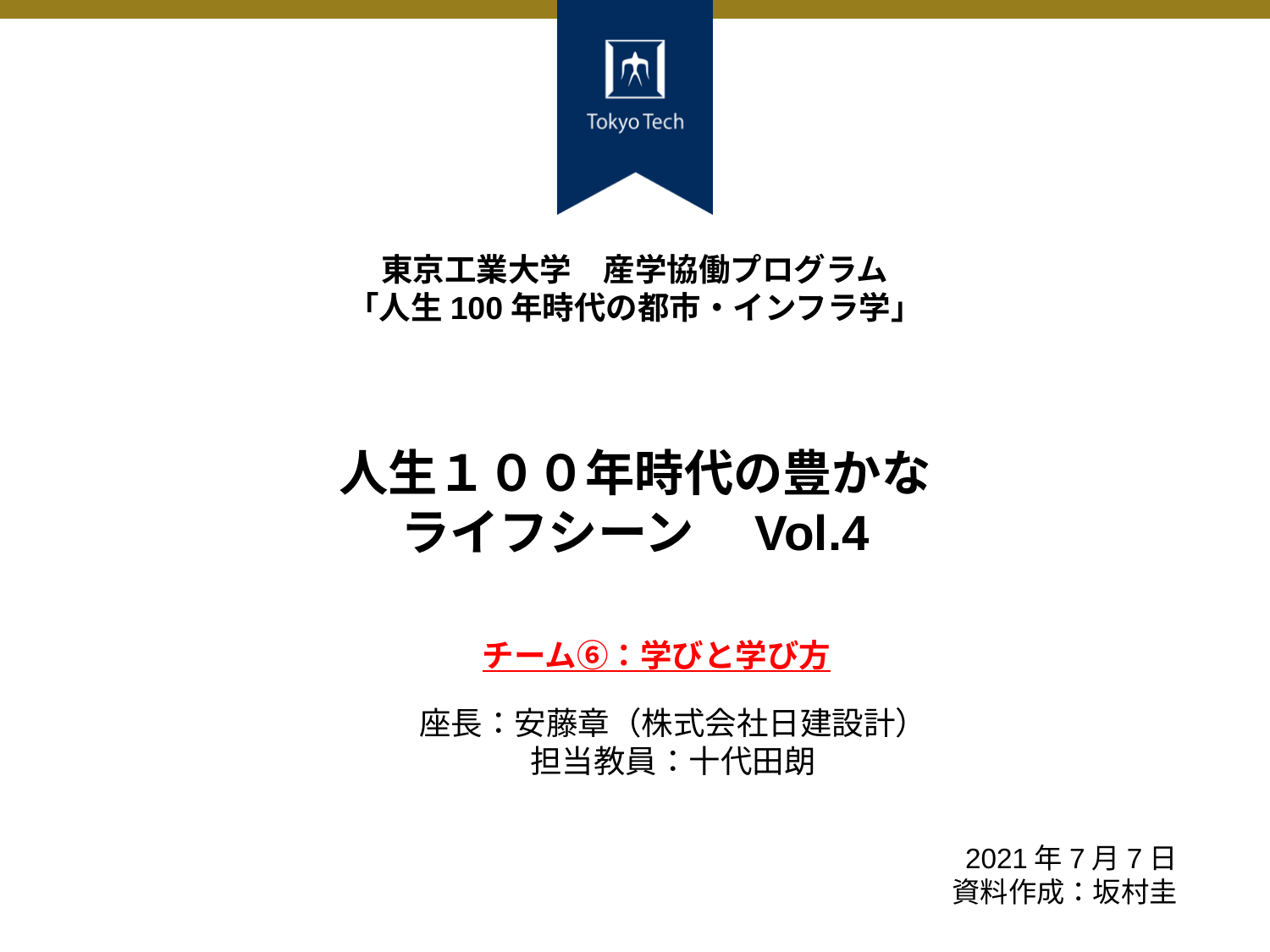

東京工業大学　産学協働プログラム
「人生100年時代の都市・インフラ学」
人生１００年時代の豊かな
ライフシーン　Vol.4

チーム⑥：学びと学び方
座長：安藤章（株式会社日建設計）
担当教員：十代田朗
2021年7月7日
資料作成：坂村圭